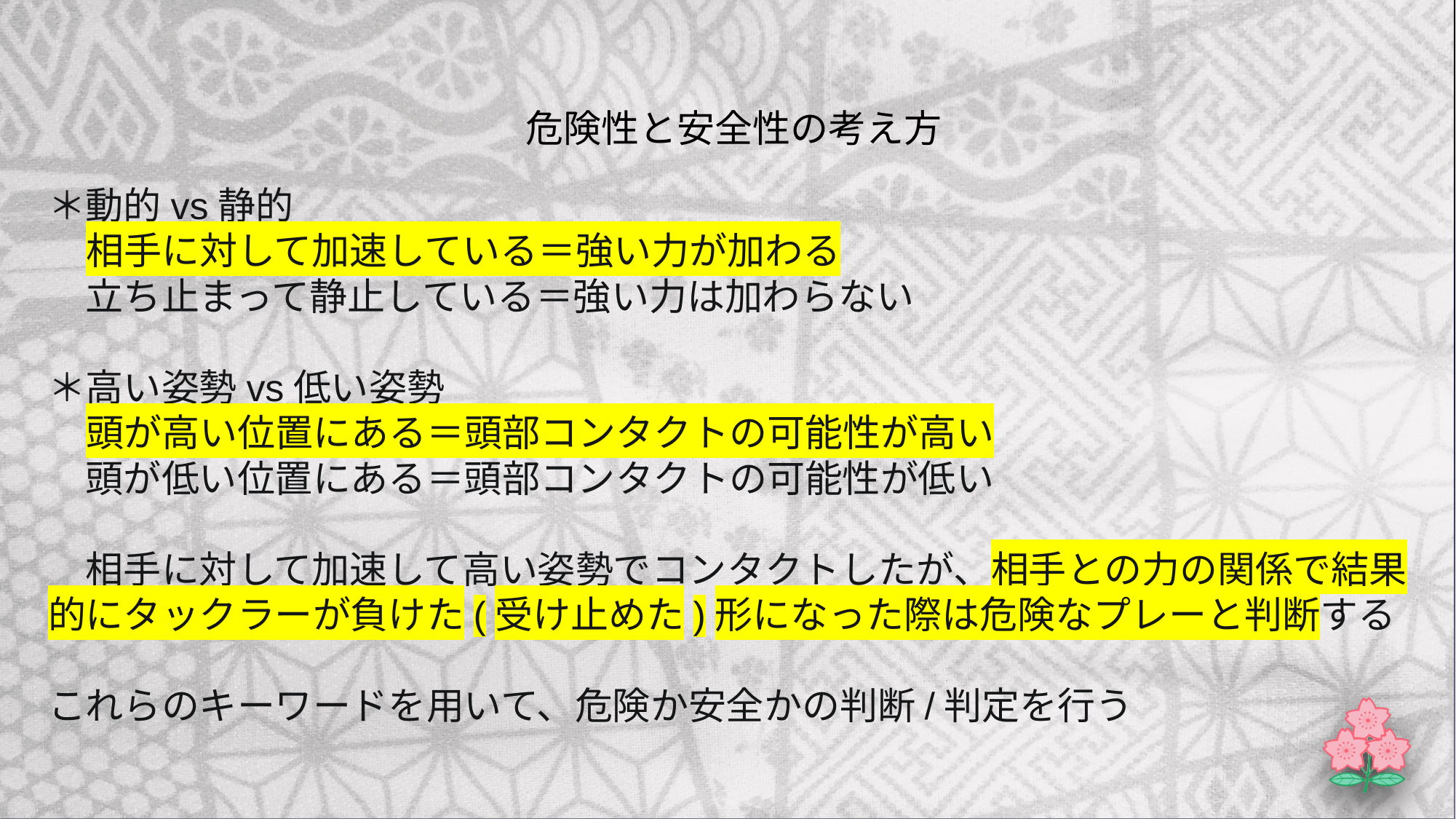

危険性と安全性の考え方
# ＊動的vs静的 　相手に対して加速している＝強い力が加わる 　立ち止まって静止している＝強い力は加わらない ＊高い姿勢vs低い姿勢 　頭が高い位置にある＝頭部コンタクトの可能性が高い 　頭が低い位置にある＝頭部コンタクトの可能性が低い 　相手に対して加速して高い姿勢でコンタクトしたが、相手との力の関係で結果的にタックラーが負けた(受け止めた)形になった際は危険なプレーと判断する これらのキーワードを用いて、危険か安全かの判断/判定を行う